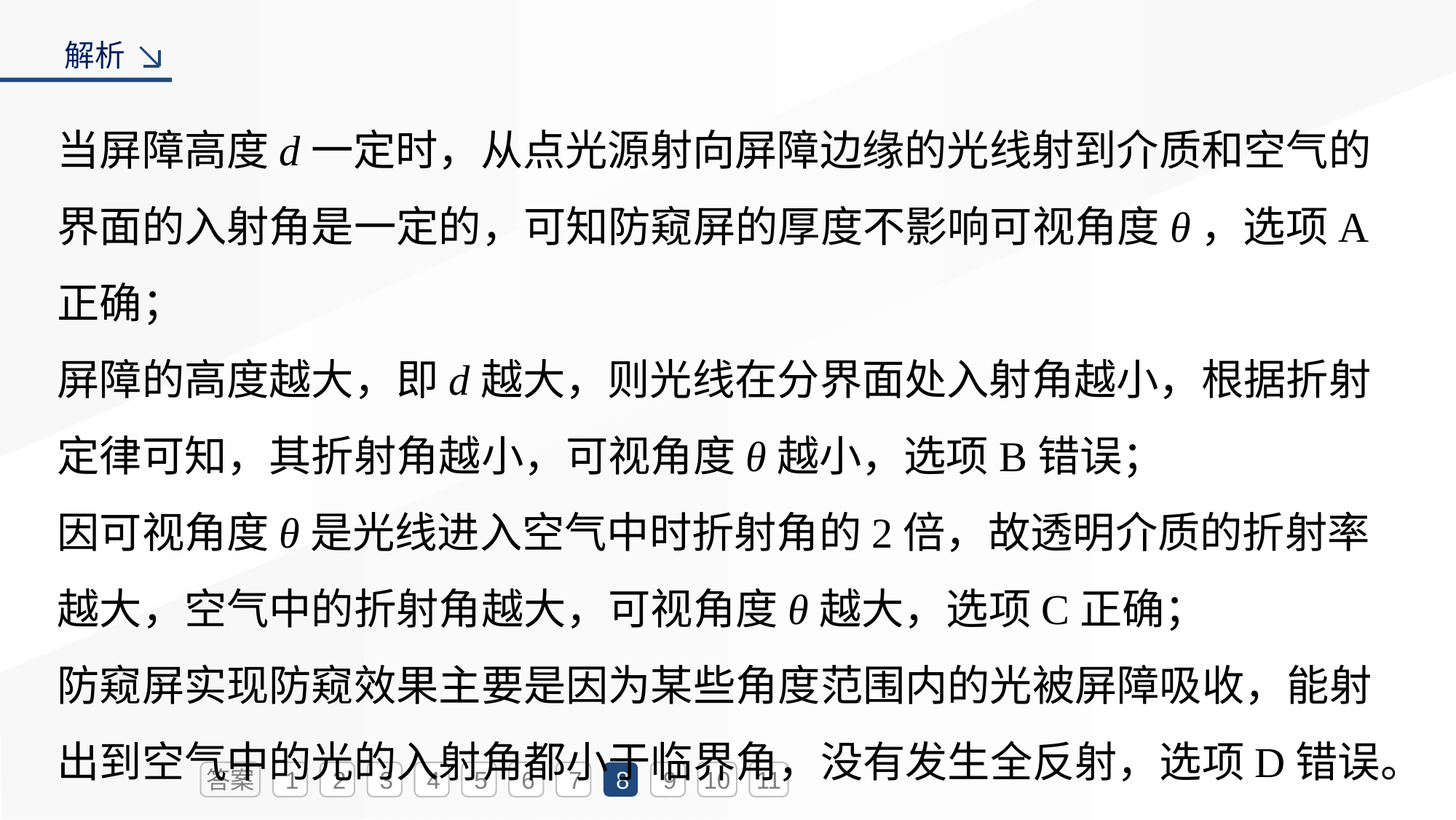

解析

当屏障高度d一定时，从点光源射向屏障边缘的光线射到介质和空气的界面的入射角是一定的，可知防窥屏的厚度不影响可视角度θ，选项A正确；
屏障的高度越大，即d越大，则光线在分界面处入射角越小，根据折射定律可知，其折射角越小，可视角度θ越小，选项B错误；
因可视角度θ是光线进入空气中时折射角的2倍，故透明介质的折射率越大，空气中的折射角越大，可视角度θ越大，选项C正确；
防窥屏实现防窥效果主要是因为某些角度范围内的光被屏障吸收，能射出到空气中的光的入射角都小于临界角，没有发生全反射，选项D错误。
答案
1
2
3
4
5
6
7
8
9
10
11